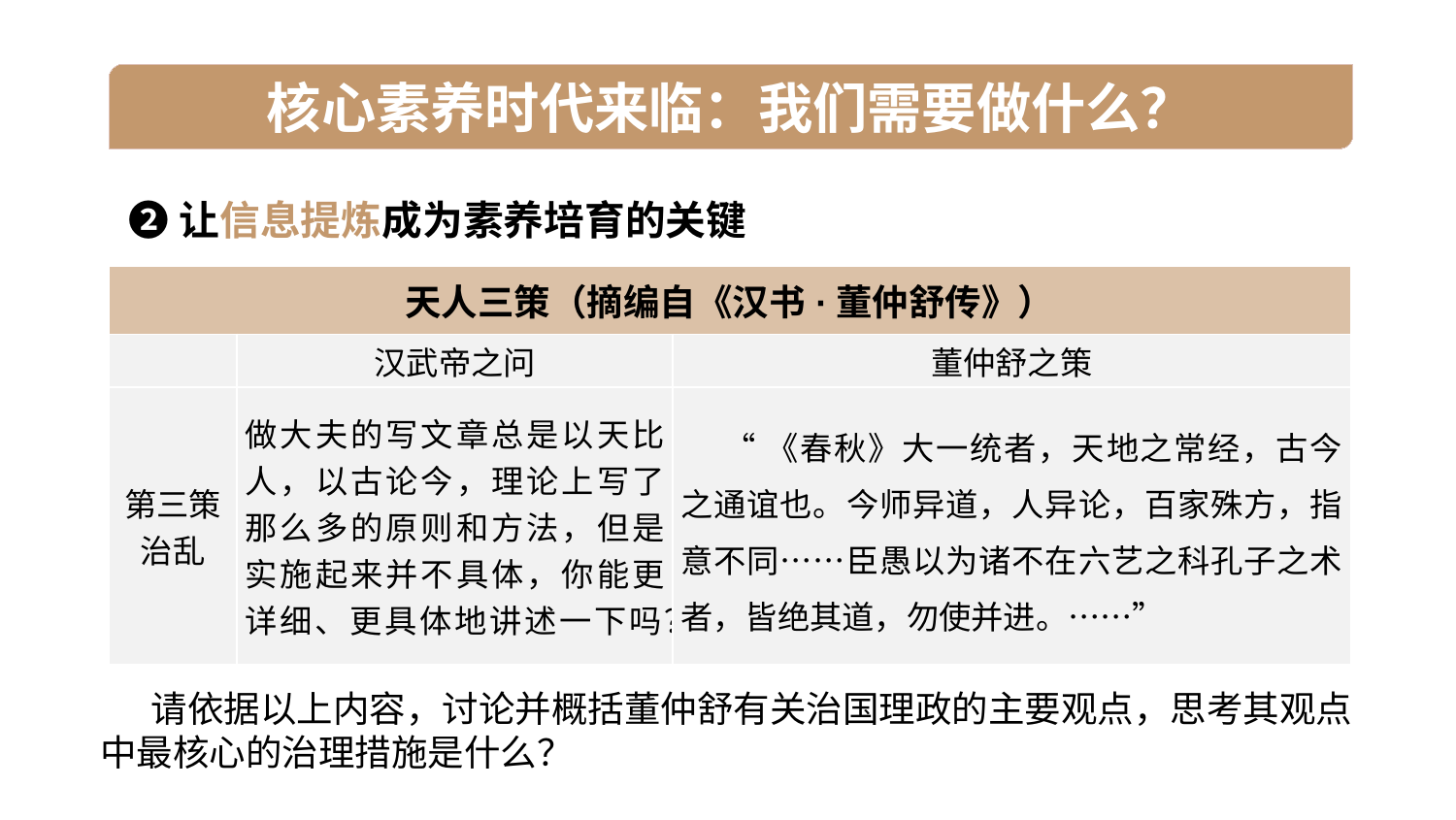

核心素养时代来临：我们需要做什么？
❷让信息提炼成为素养培育的关键
| 天人三策（摘编自《汉书·董仲舒传》） |  |  |
| --- | --- | --- |
|  | 汉武帝之问 | 董仲舒之策 |
| 第三策治乱 | 做大夫的写文章总是以天比人，以古论今，理论上写了那么多的原则和方法，但是实施起来并不具体，你能更详细、更具体地讲述一下吗？ | “《春秋》大一统者，天地之常经，古今之通谊也。今师异道，人异论，百家殊方，指意不同……臣愚以为诸不在六艺之科孔子之术者，皆绝其道，勿使并进。……” |
请   请依据以上内容，讨论并概括董仲舒有关治国理政的主要观点，思考其观点中最核心的治理措施是什么？